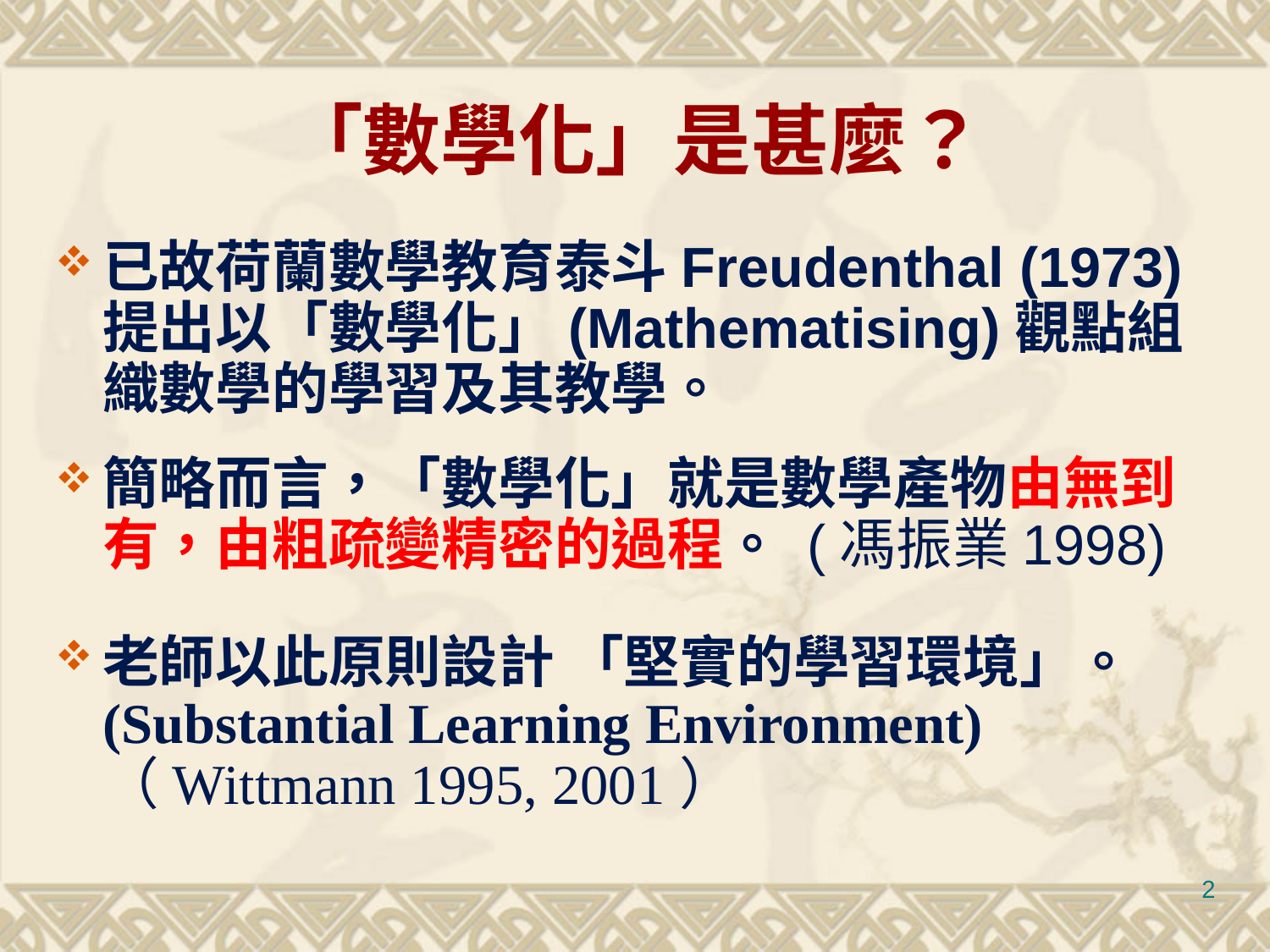

# 「數學化」是甚麼？
已故荷蘭數學教育泰斗Freudenthal (1973)提出以「數學化」(Mathematising)觀點組織數學的學習及其教學。

簡略而言，「數學化」就是數學產物由無到有，由粗疏變精密的過程。 (馮振業1998)

老師以此原則設計 「堅實的學習環境」。(Substantial Learning Environment)（Wittmann 1995, 2001）
2